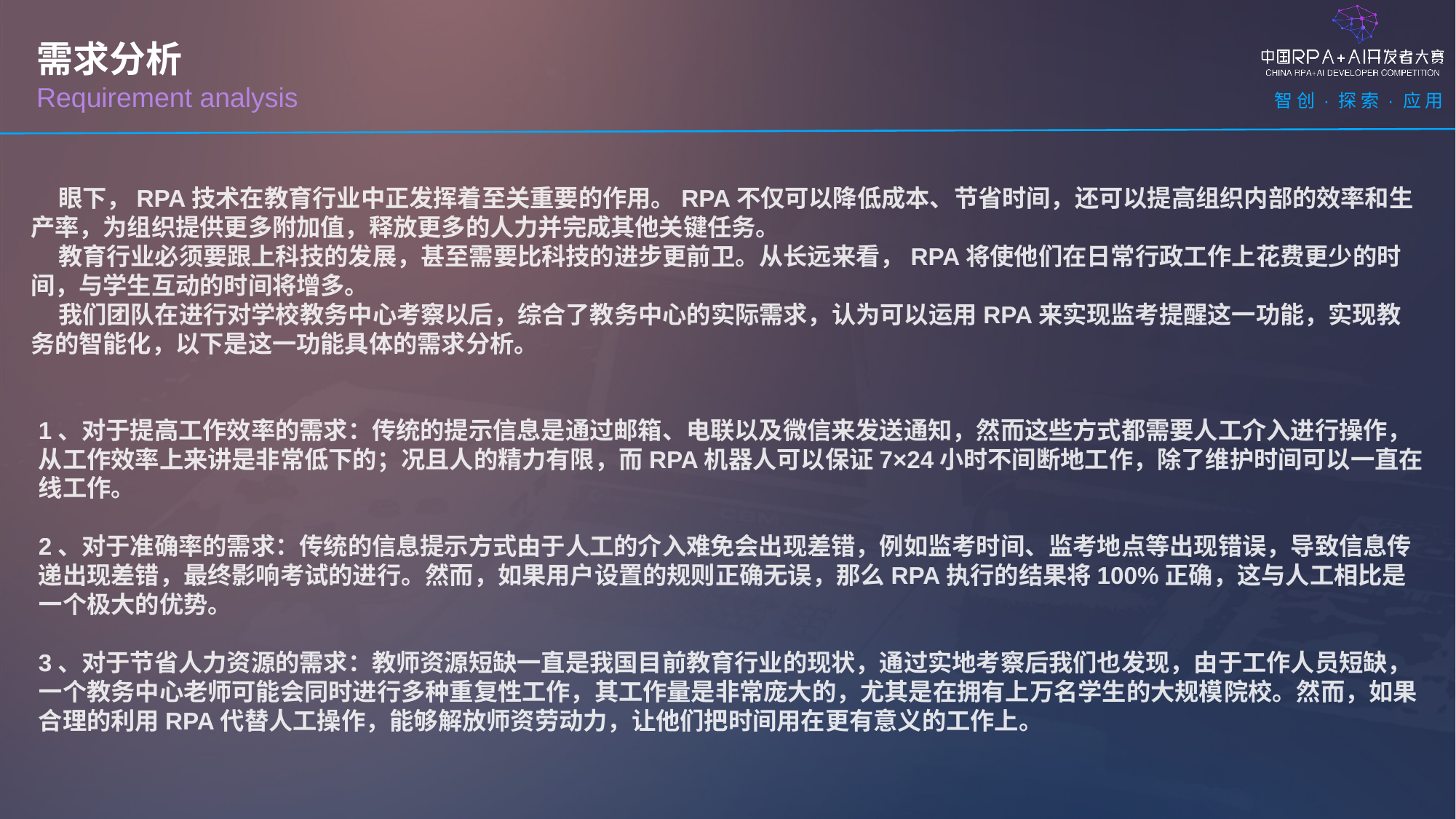

需求分析
Requirement analysis
    眼下，RPA技术在教育行业中正发挥着至关重要的作用。RPA不仅可以降低成本、节省时间，还可以提高组织内部的效率和生产率，为组织提供更多附加值，释放更多的人力并完成其他关键任务。
    教育行业必须要跟上科技的发展，甚至需要比科技的进步更前卫。从长远来看，RPA将使他们在日常行政工作上花费更少的时间，与学生互动的时间将增多。
    我们团队在进行对学校教务中心考察以后，综合了教务中心的实际需求，认为可以运用RPA来实现监考提醒这一功能，实现教务的智能化，以下是这一功能具体的需求分析。
1、对于提高工作效率的需求：传统的提示信息是通过邮箱、电联以及微信来发送通知，然而这些方式都需要人工介入进行操作，从工作效率上来讲是非常低下的；况且人的精力有限，而RPA机器人可以保证7×24小时不间断地工作，除了维护时间可以一直在线工作。

2、对于准确率的需求：传统的信息提示方式由于人工的介入难免会出现差错，例如监考时间、监考地点等出现错误，导致信息传递出现差错，最终影响考试的进行。然而，如果用户设置的规则正确无误，那么RPA执行的结果将100%正确，这与人工相比是一个极大的优势。

3、对于节省人力资源的需求：教师资源短缺一直是我国目前教育行业的现状，通过实地考察后我们也发现，由于工作人员短缺，一个教务中心老师可能会同时进行多种重复性工作，其工作量是非常庞大的，尤其是在拥有上万名学生的大规模院校。然而，如果合理的利用RPA代替人工操作，能够解放师资劳动力，让他们把时间用在更有意义的工作上。